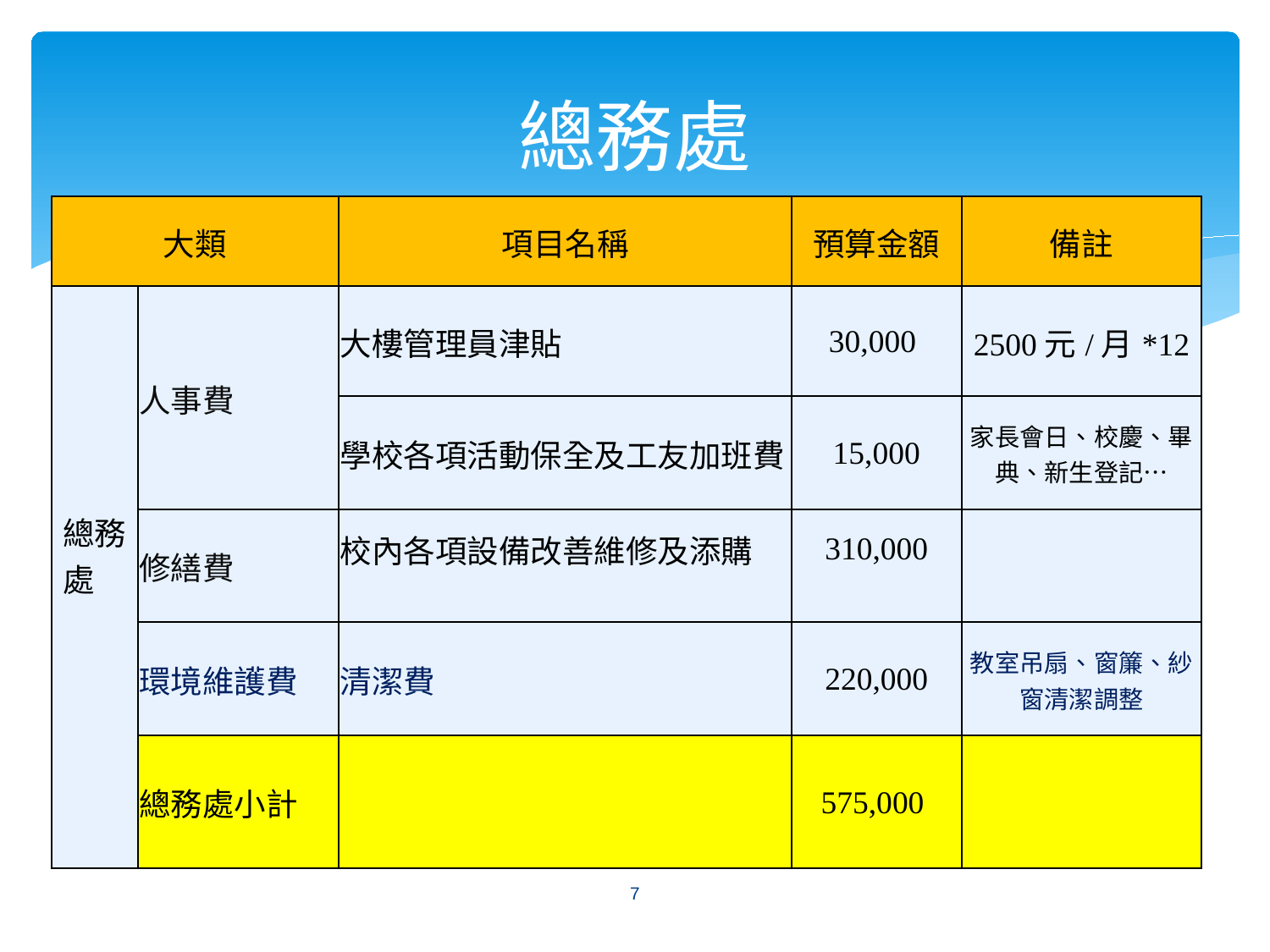

# 總務處
| 大類 |  | 項目名稱 | 預算金額 | 備註 |
| --- | --- | --- | --- | --- |
| 總務處 | 人事費 | 大樓管理員津貼 | 30,000 | 2500元/月\*12 |
|  |  | 學校各項活動保全及工友加班費 | 15,000 | 家長會日、校慶、畢典、新生登記… |
|  | 修繕費 | 校內各項設備改善維修及添購 | 310,000 |  |
|  | 環境維護費 | 清潔費 | 220,000 | 教室吊扇、窗簾、紗窗清潔調整 |
|  | 總務處小計 |  | 575,000 |  |
7